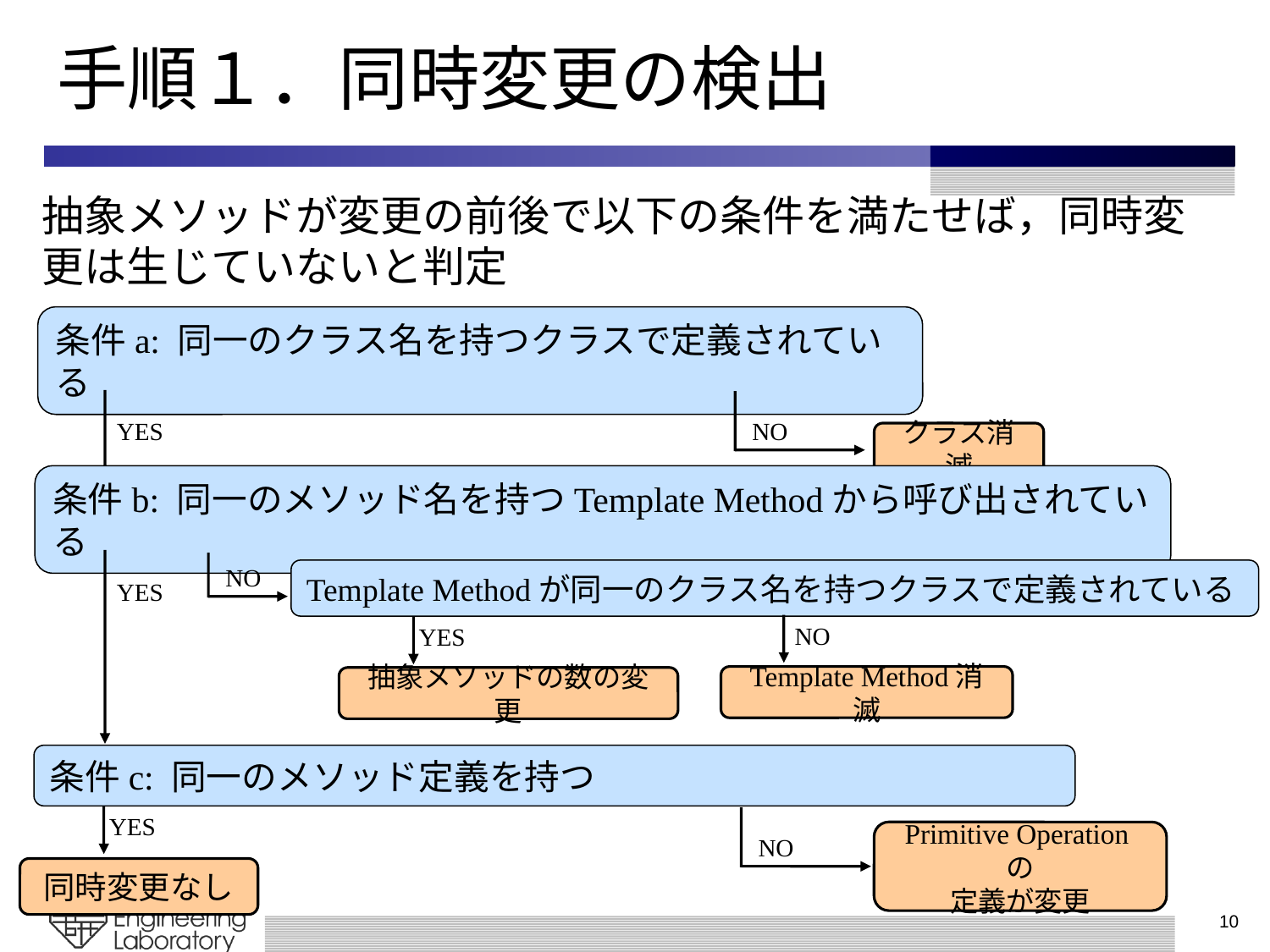

手順１．同時変更の検出
抽象メソッドが変更の前後で以下の条件を満たせば，同時変更は生じていないと判定
条件a: 同一のクラス名を持つクラスで定義されている

YES
NO
クラス消滅

条件b: 同一のメソッド名を持つTemplate Methodから呼び出されている

NO
Template Methodが同一のクラス名を持つクラスで定義されている
YES

NO
YES

Template Method消滅
抽象メソッドの数の変更
条件c: 同一のメソッド定義を持つ
YES

Primitive Operationの
定義が変更
NO
同時変更なし

10